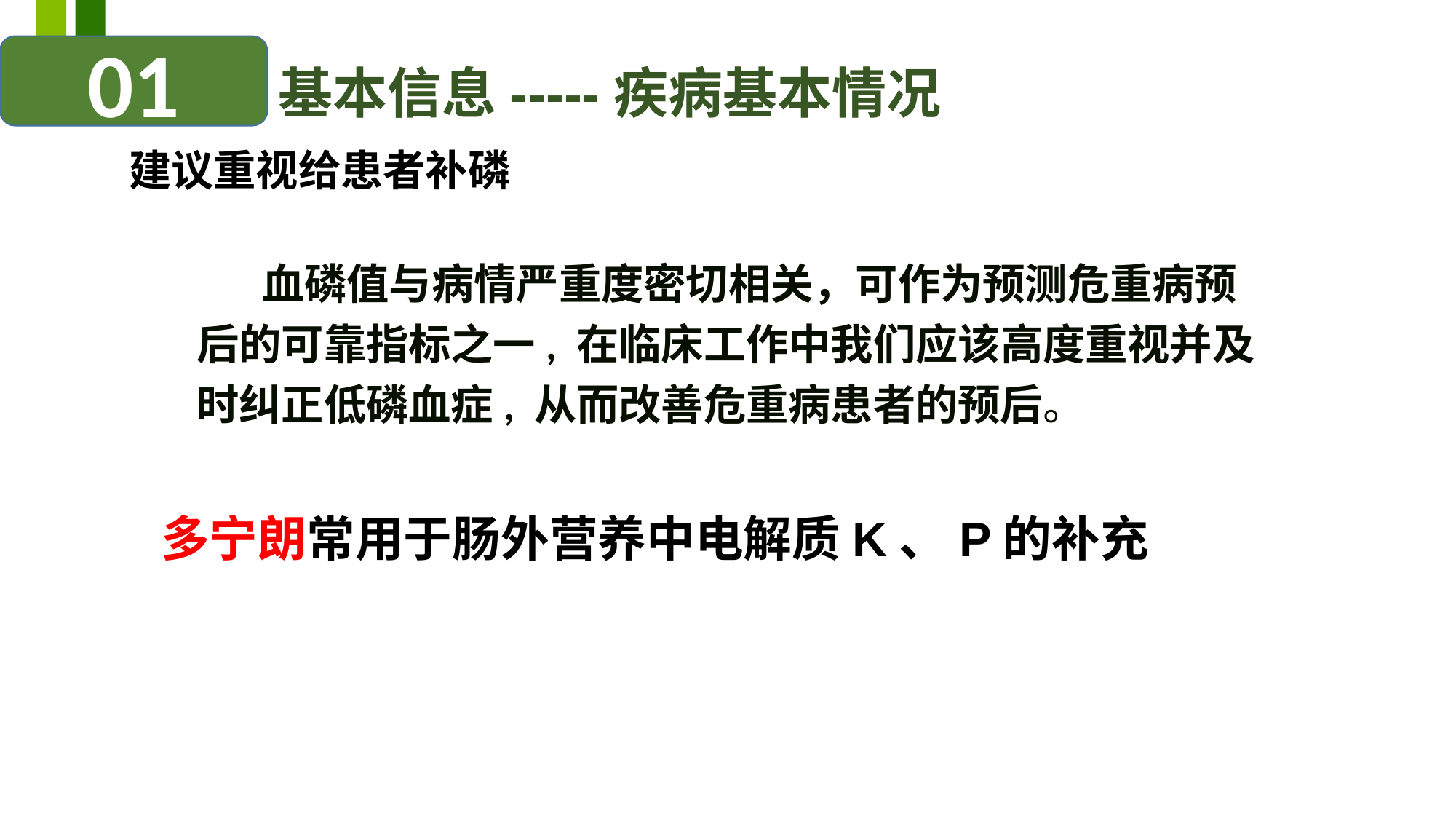

01
基本信息-----疾病基本情况
建议重视给患者补磷
       血磷值与病情严重度密切相关，可作为预测危重病预后的可靠指标之一, 在临床工作中我们应该高度重视并及时纠正低磷血症, 从而改善危重病患者的预后。

多宁朗常用于肠外营养中电解质K、P的补充